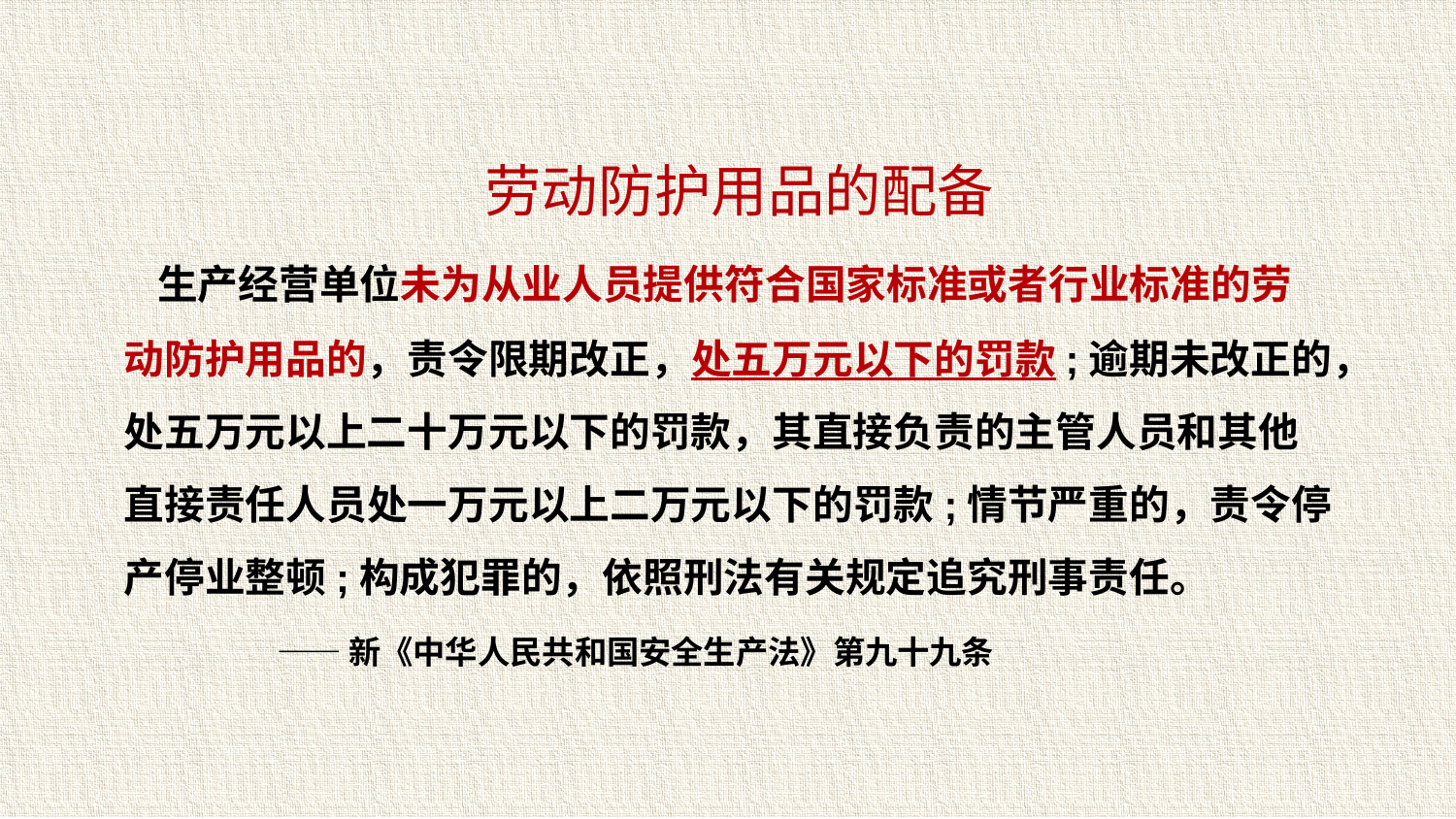

劳动防护用品的配备
  生产经营单位未为从业人员提供符合国家标准或者行业标准的劳动防护用品的，责令限期改正，处五万元以下的罚款;逾期未改正的，处五万元以上二十万元以下的罚款，其直接负责的主管人员和其他直接责任人员处一万元以上二万元以下的罚款;情节严重的，责令停产停业整顿;构成犯罪的，依照刑法有关规定追究刑事责任。
                     ——新《中华人民共和国安全生产法》第九十九条